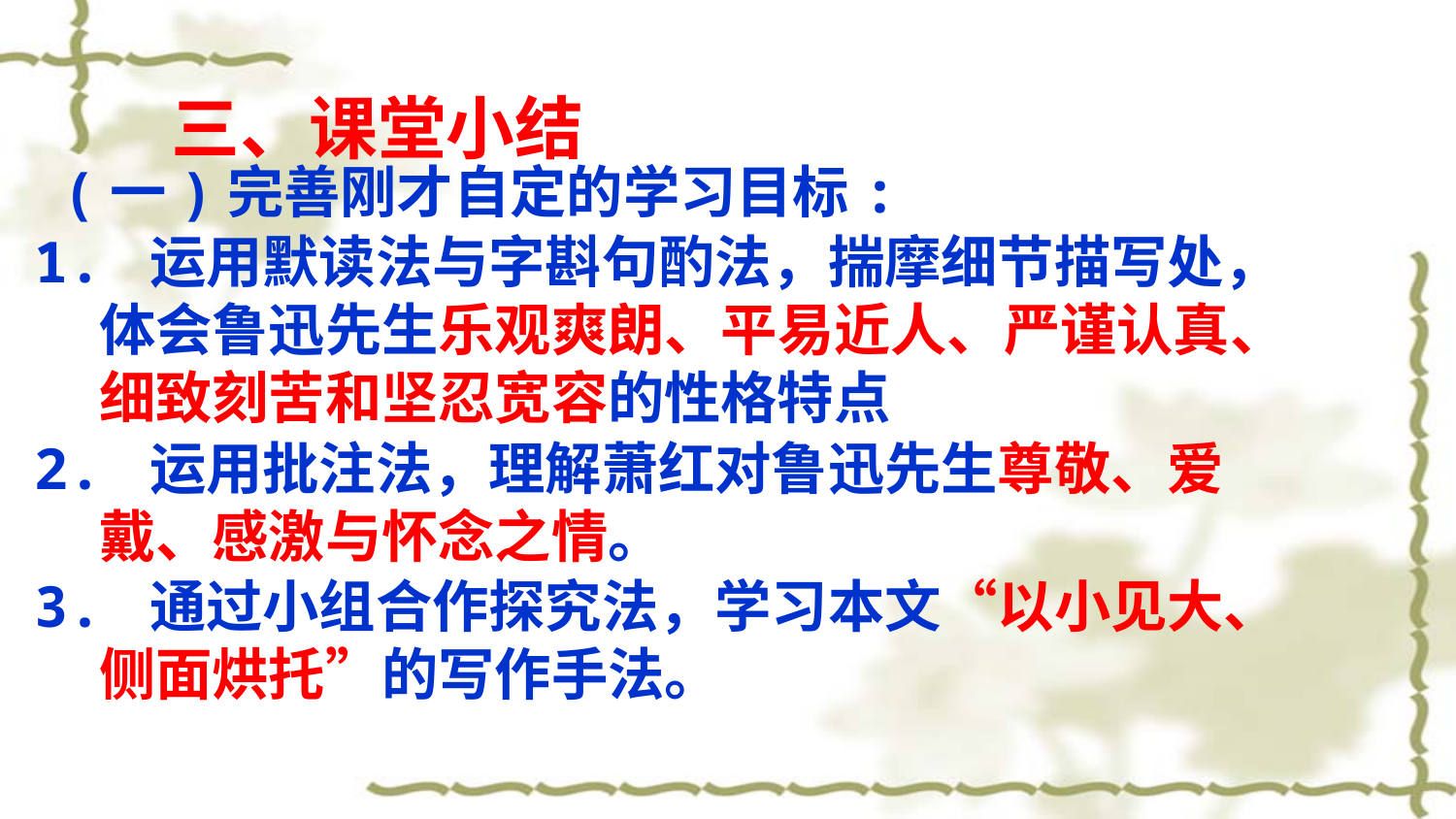

三、课堂小结
  (一)完善刚才自定的学习目标:
1. 运用默读法与字斟句酌法，揣摩细节描写处，体会鲁迅先生乐观爽朗、平易近人、严谨认真、细致刻苦和坚忍宽容的性格特点
2. 运用批注法，理解萧红对鲁迅先生尊敬、爱戴、感激与怀念之情。
3. 通过小组合作探究法，学习本文“以小见大、侧面烘托”的写作手法。